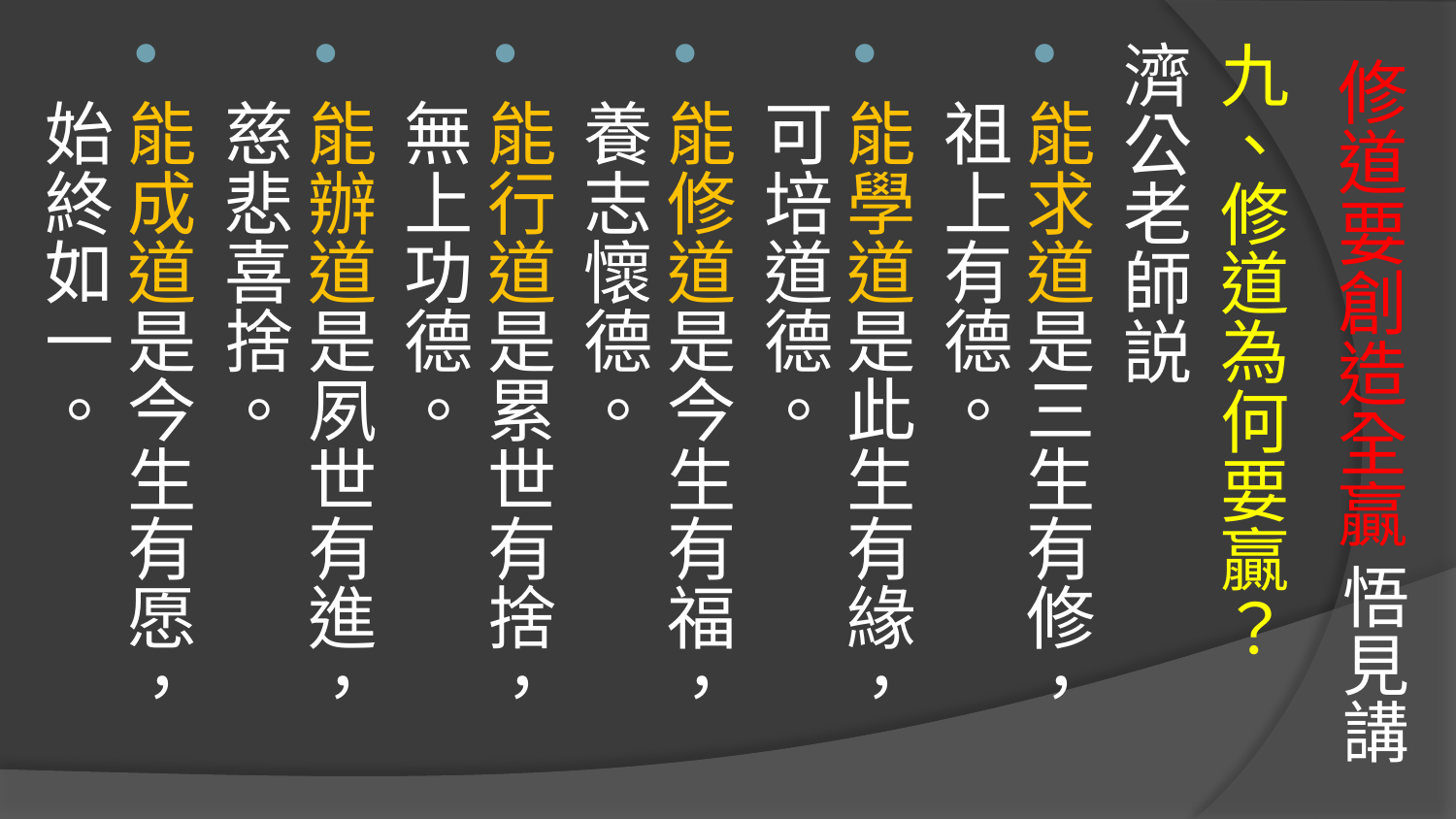

九、修道為何要贏？
濟公老師説
能求道是三生有修，祖上有德。
能學道是此生有緣，可培道德。
能修道是今生有福，養志懷德。
能行道是累世有捨，無上功德。
能辦道是夙世有進，慈悲喜捨。
能成道是今生有愿，始終如一。
# 修道要創造全贏 悟見講